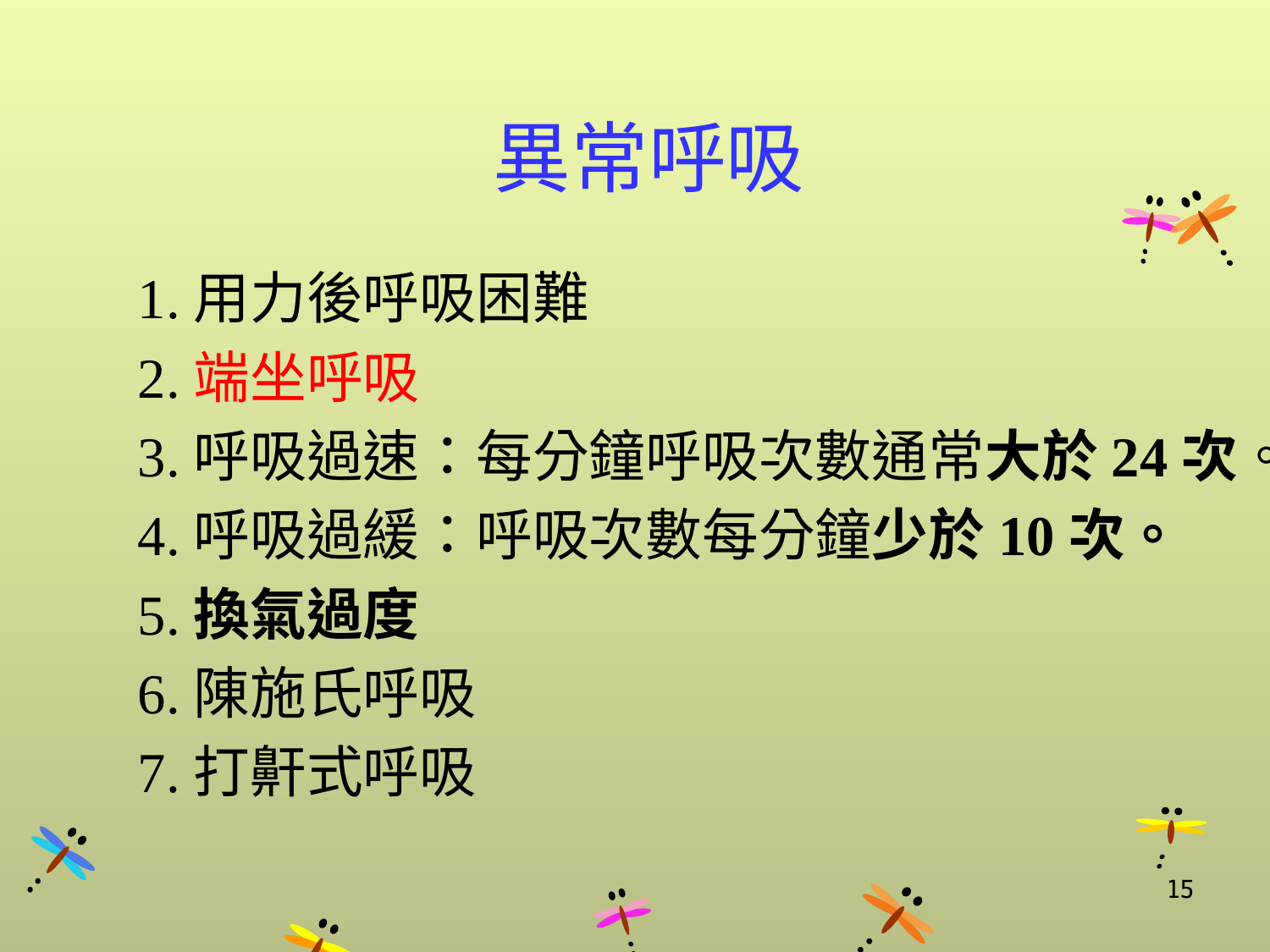

# 異常呼吸
1.用力後呼吸困難
2.端坐呼吸
3.呼吸過速：每分鐘呼吸次數通常大於24次。
4.呼吸過緩：呼吸次數每分鐘少於10次。
5.換氣過度
6.陳施氏呼吸
7.打鼾式呼吸
15